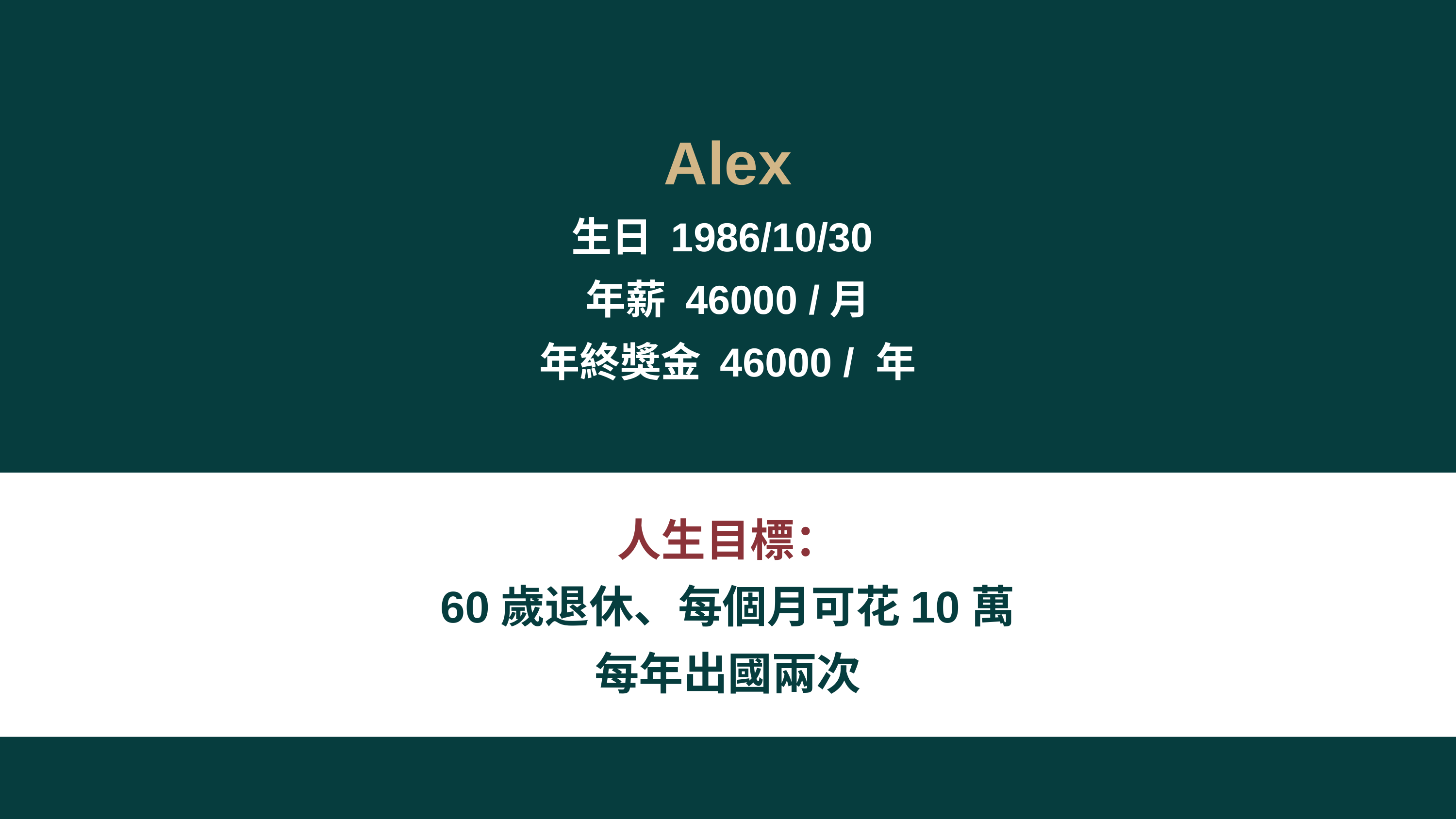

Alex
生日 1986/10/30
年薪 46000 /月
年終獎金 46000 / 年

人生目標：
60歲退休、每個月可花10萬
每年出國兩次